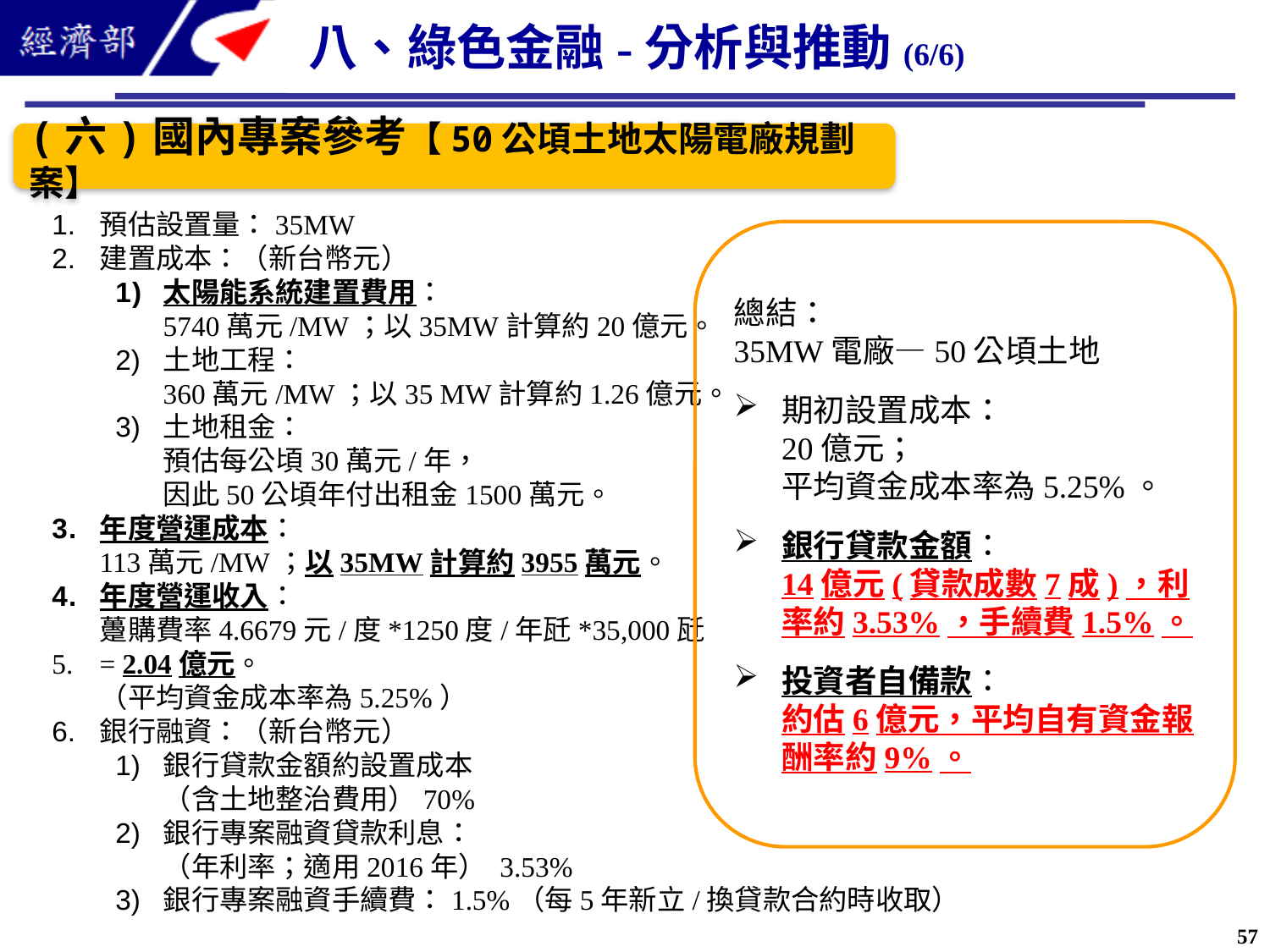

八、綠色金融-分析與推動(6/6)

(六)國內專案參考【50公頃土地太陽電廠規劃案】
預估設置量：35MW
建置成本：（新台幣元）
太陽能系統建置費用：
5740萬元/MW；以35MW計算約20億元。
土地工程：
360萬元/MW；以35 MW計算約1.26億元。
土地租金：
預估每公頃30萬元/年，
因此50公頃年付出租金1500萬元。
年度營運成本：
113萬元/MW；以35MW計算約3955萬元。
年度營運收入：
躉購費率4.6679元/度*1250度/年瓩*35,000瓩
= 2.04億元。
（平均資金成本率為5.25%）
銀行融資：（新台幣元）
銀行貸款金額約設置成本
（含土地整治費用）70%
銀行專案融資貸款利息：
（年利率；適用2016年） 3.53%
銀行專案融資手續費：1.5%（每5年新立/換貸款合約時收取）
總結：
35MW電廠—50公頃土地
期初設置成本：
20億元；
平均資金成本率為5.25%。
銀行貸款金額：
14億元(貸款成數7成)，利率約3.53%，手續費1.5%。
投資者自備款：
約估6億元，平均自有資金報酬率約9%。
57